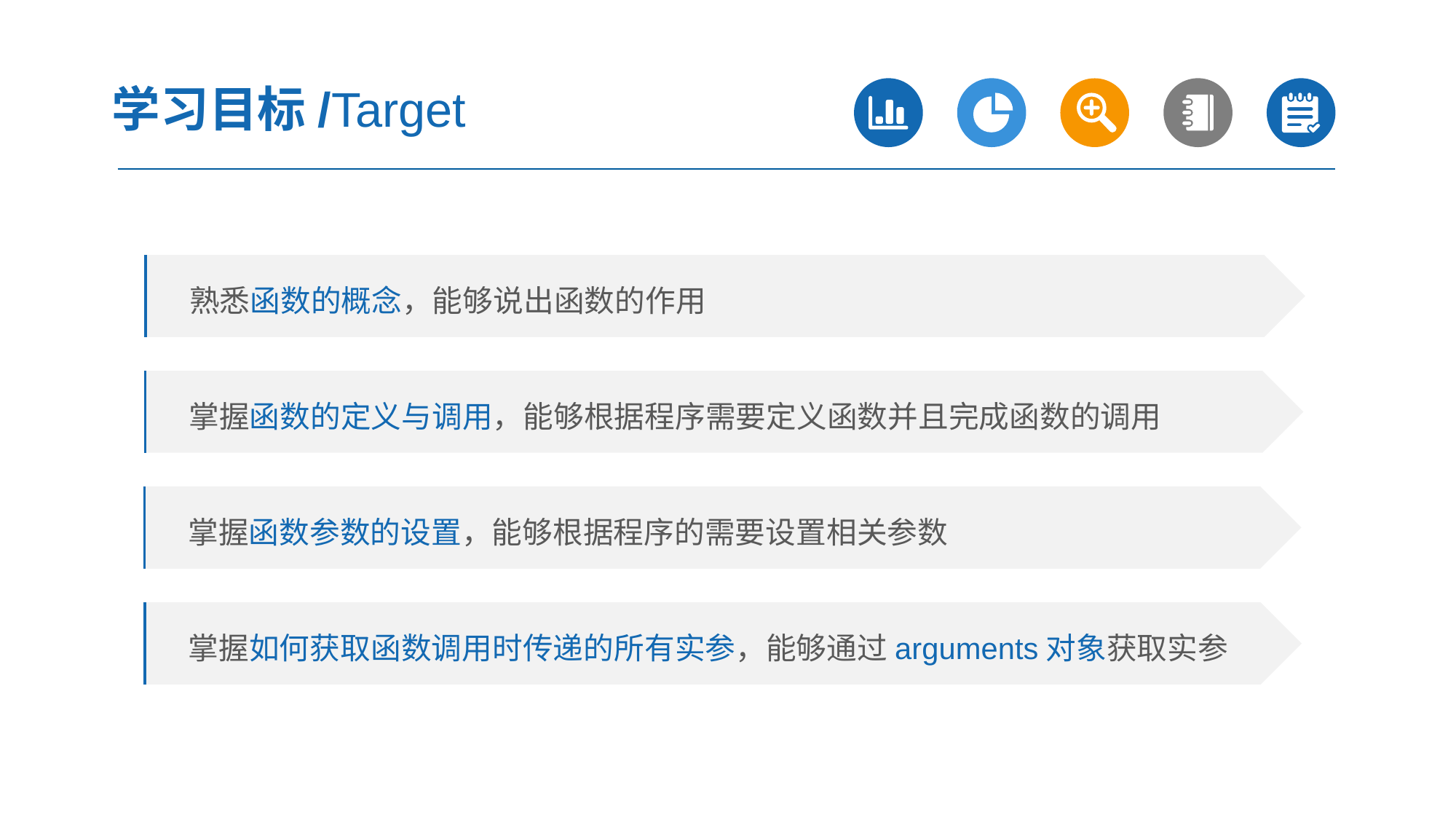

学习目标/Target
    熟悉函数的概念，能够说出函数的作用

    掌握函数的定义与调用，能够根据程序需要定义函数并且完成函数的调用

    掌握函数参数的设置，能够根据程序的需要设置相关参数

    掌握如何获取函数调用时传递的所有实参，能够通过arguments对象获取实参